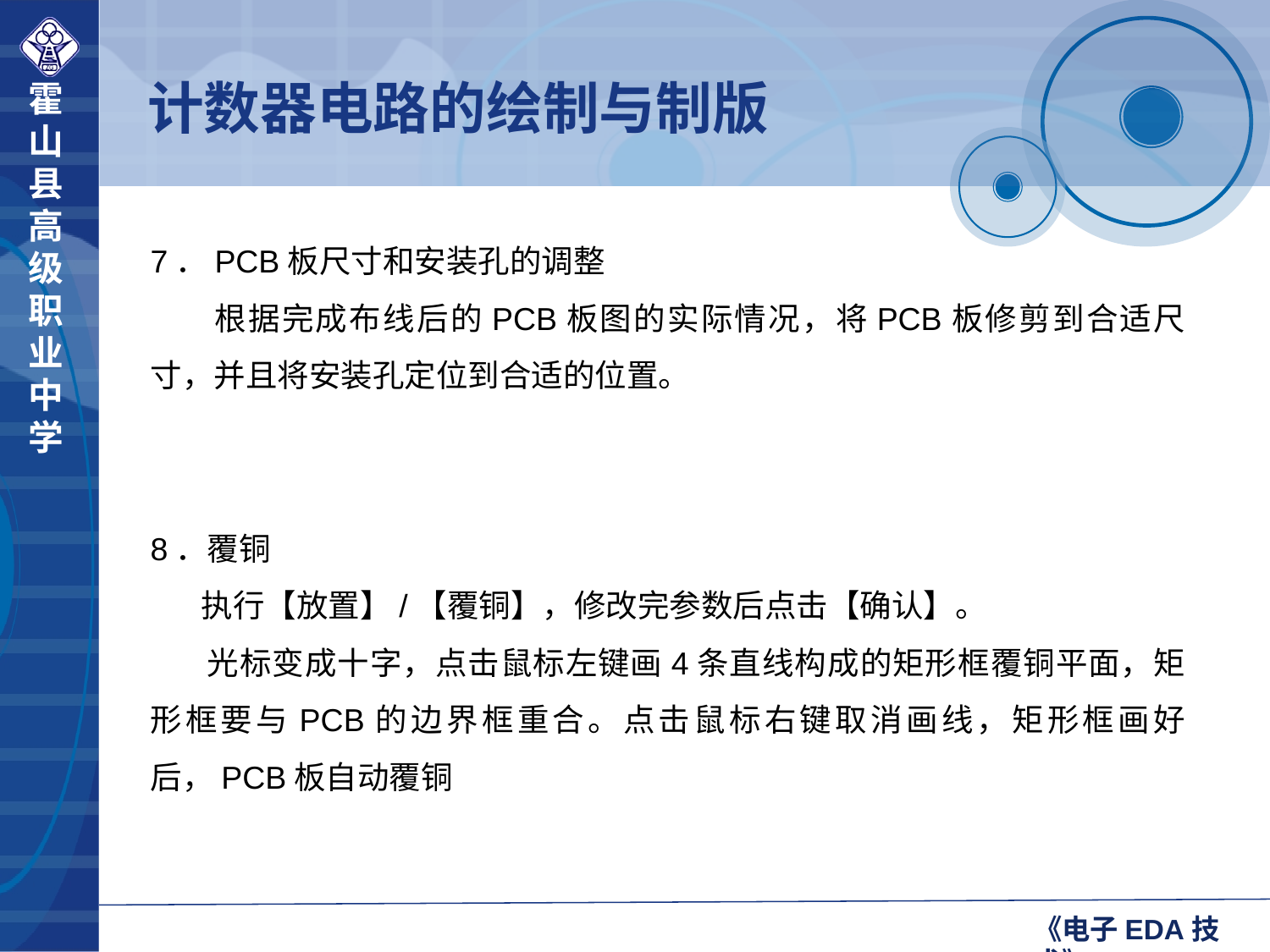

计数器电路的绘制与制版
7．PCB板尺寸和安装孔的调整
      根据完成布线后的PCB板图的实际情况，将PCB板修剪到合适尺寸，并且将安装孔定位到合适的位置。

8．覆铜
      执行【放置】/【覆铜】，修改完参数后点击【确认】。
      光标变成十字，点击鼠标左键画4条直线构成的矩形框覆铜平面，矩形框要与PCB的边界框重合。点击鼠标右键取消画线，矩形框画好后，PCB板自动覆铜